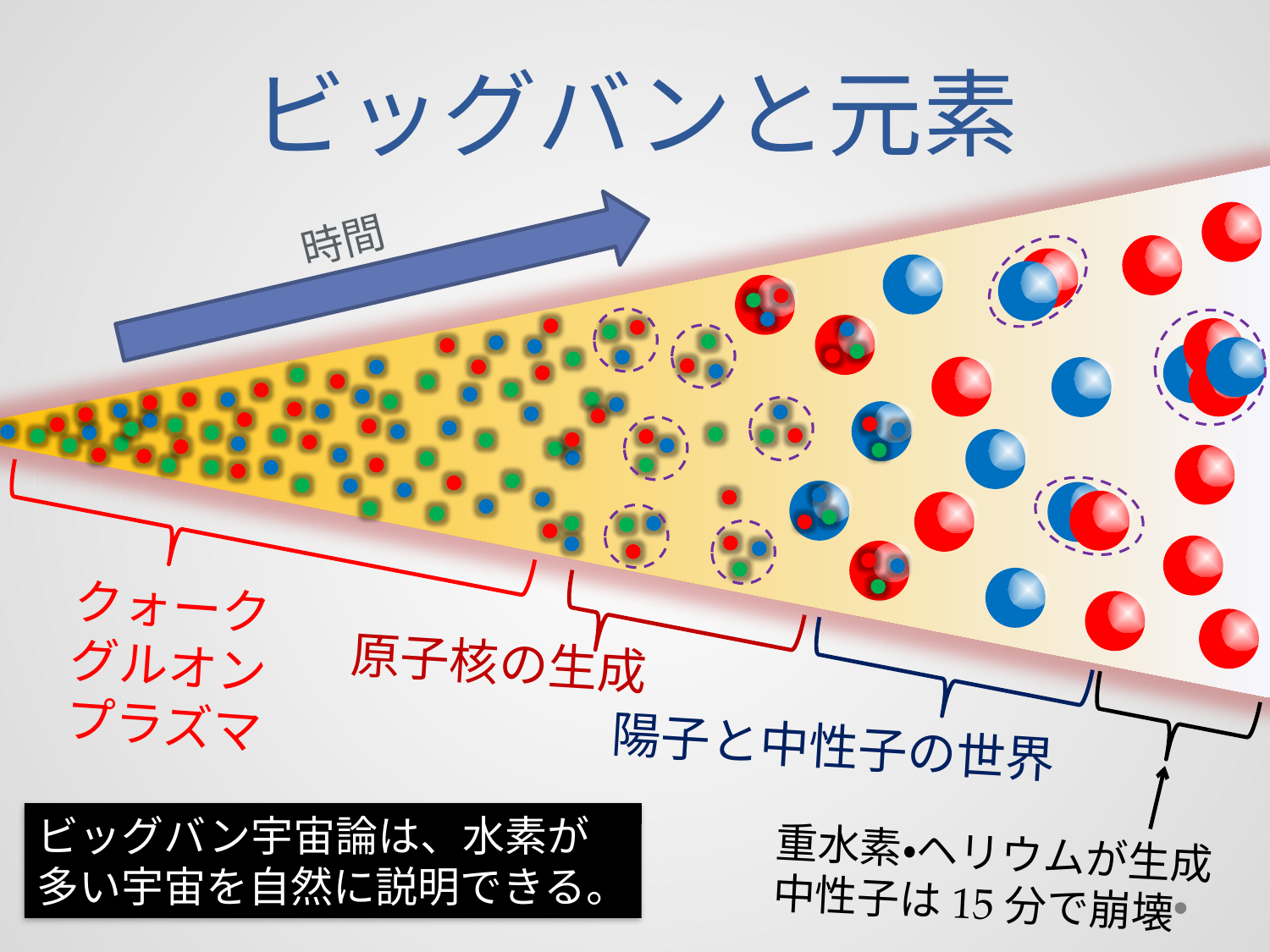

# ビッグバンと元素

時間

クォーク
グルオン
プラズマ

原子核の生成

陽子と中性子の世界
ビッグバン宇宙論は、水素が
多い宇宙を自然に説明できる。
重水素・ヘリウムが生成
中性子は15分で崩壊